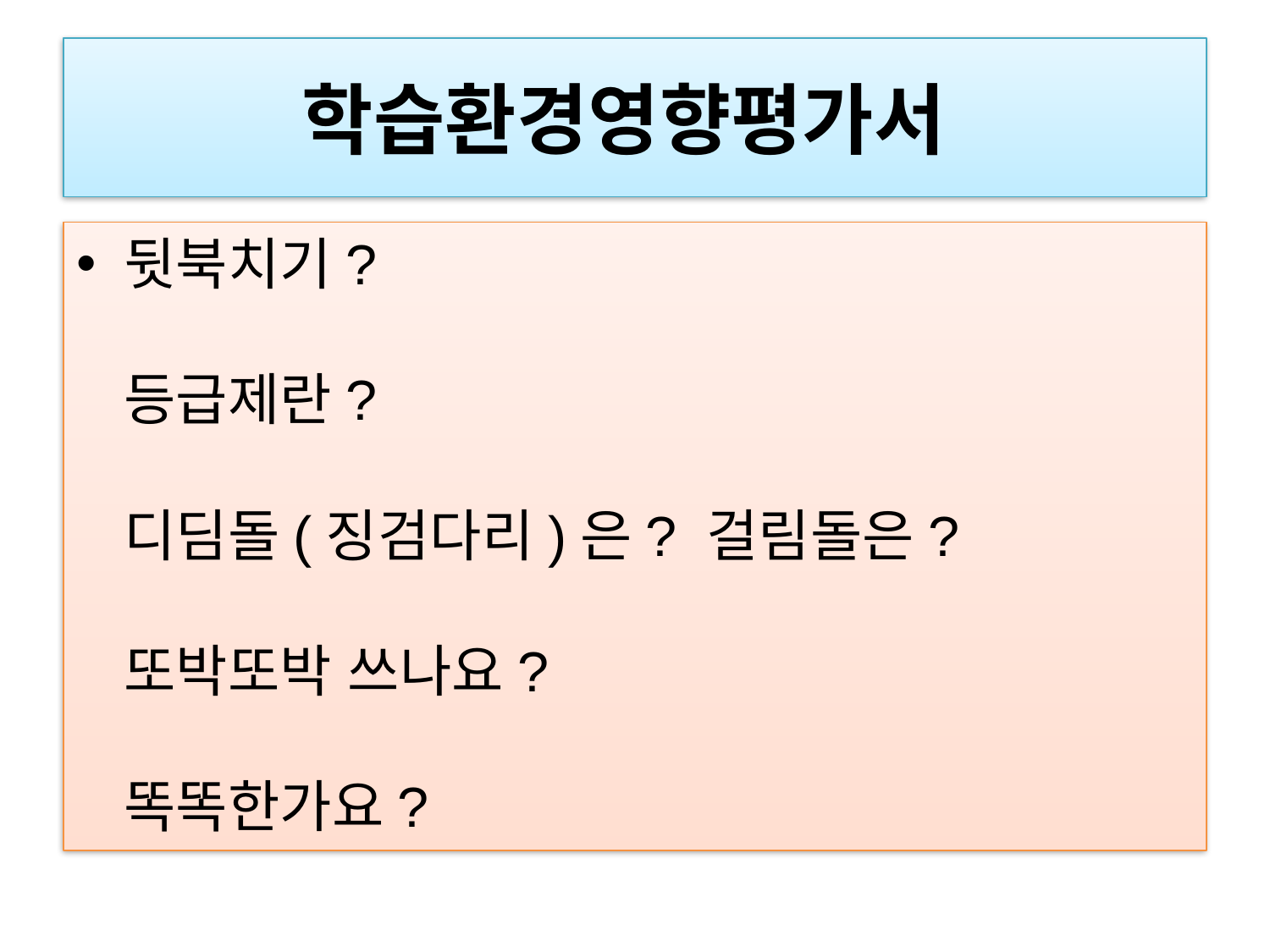

# 학습환경영향평가서
뒷북치기?
등급제란?
디딤돌(징검다리)은? 걸림돌은?
또박또박 쓰나요?
똑똑한가요?